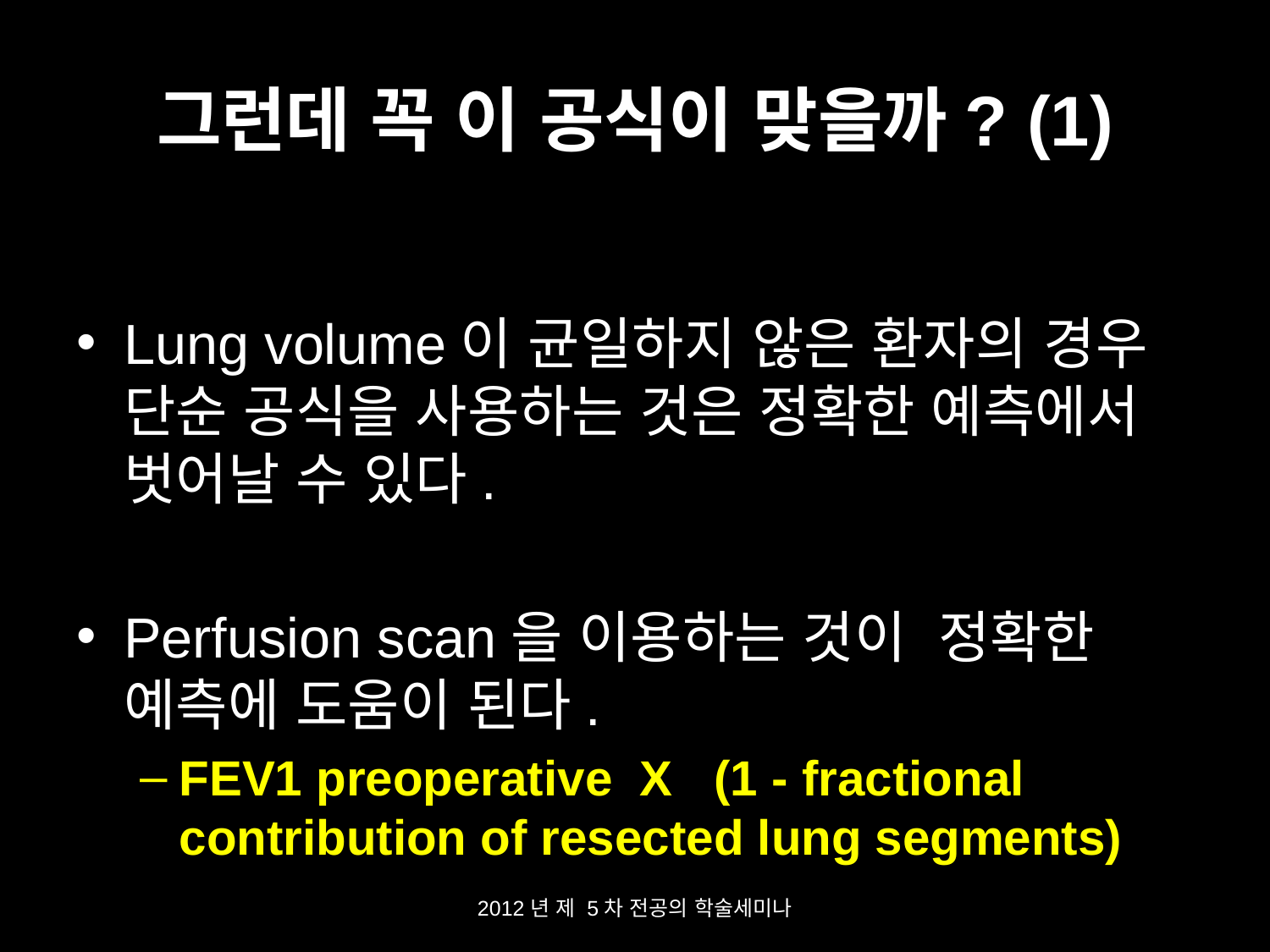

# 그런데 꼭 이 공식이 맞을까? (1)

Lung volume이 균일하지 않은 환자의 경우 단순 공식을 사용하는 것은 정확한 예측에서 벗어날 수 있다.

Perfusion scan을 이용하는 것이  정확한 예측에 도움이 된다.
FEV1 preoperative  X   (1 - fractional contribution of resected lung segments)
2012년 제 5차 전공의 학술세미나